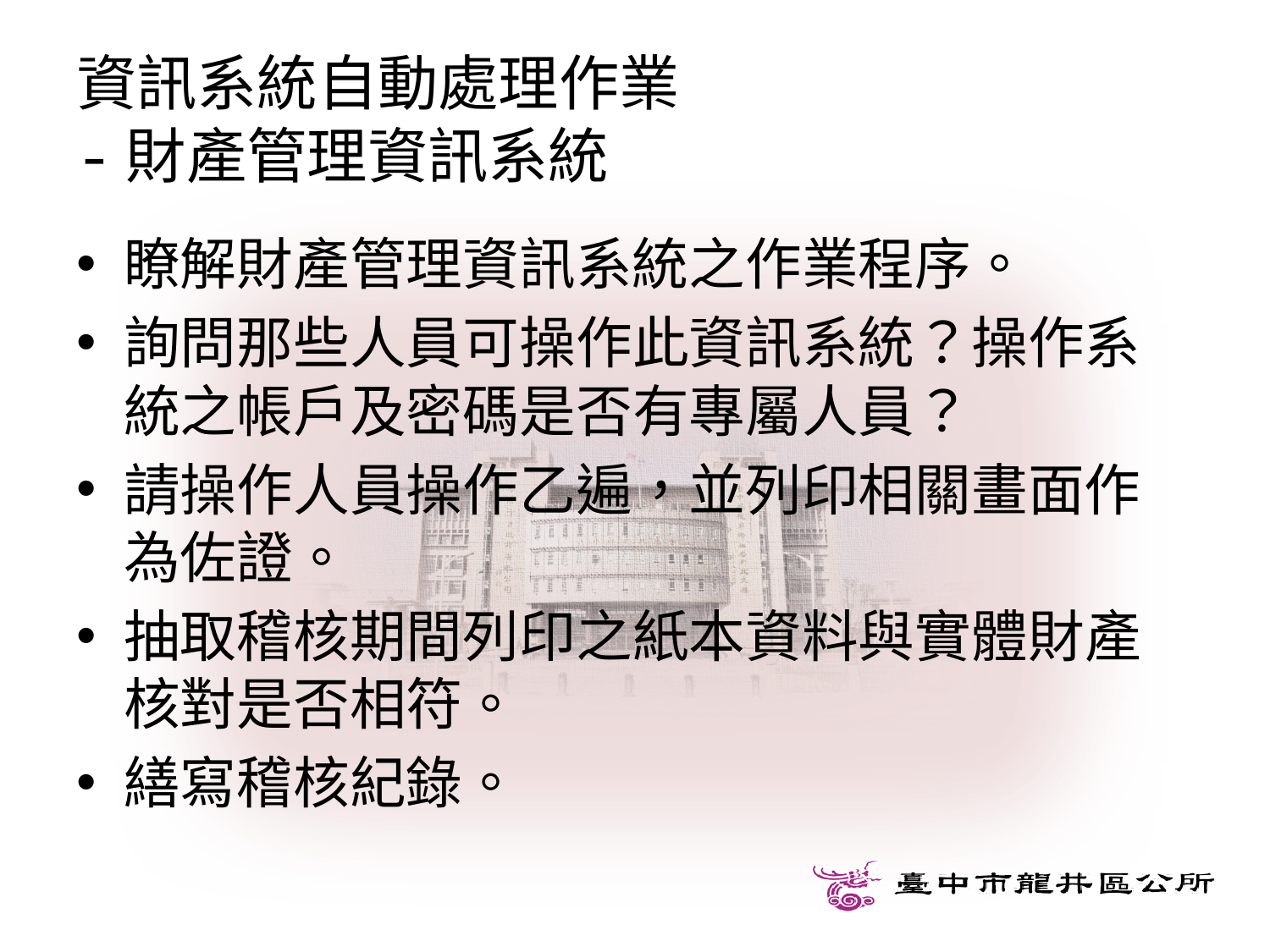

# 資訊系統自動處理作業 -財產管理資訊系統
瞭解財產管理資訊系統之作業程序。
詢問那些人員可操作此資訊系統？操作系統之帳戶及密碼是否有專屬人員？
請操作人員操作乙遍，並列印相關畫面作為佐證。
抽取稽核期間列印之紙本資料與實體財產核對是否相符。
繕寫稽核紀錄。